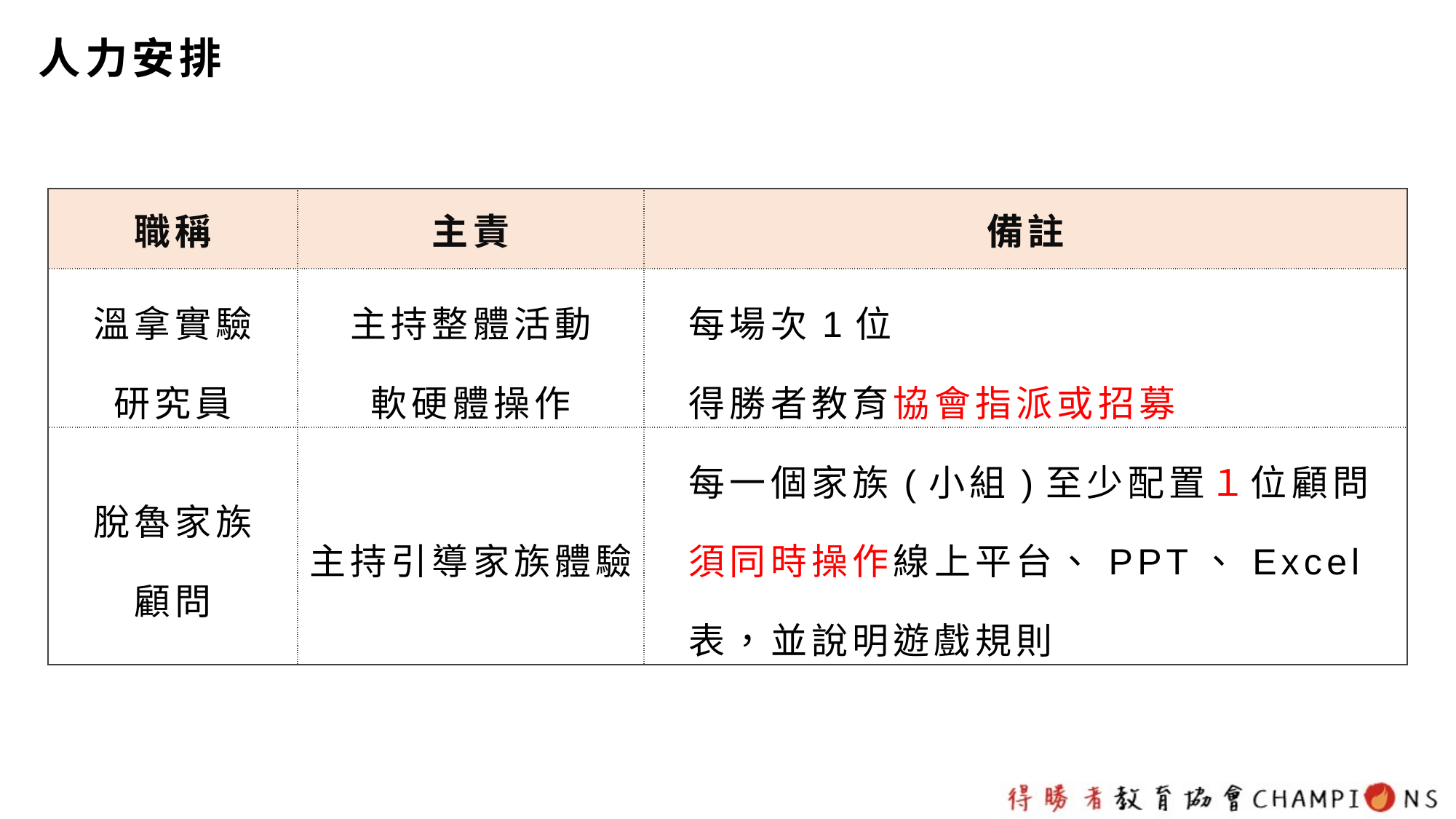

人力安排
| 職稱 | 主責 | 備註 |
| --- | --- | --- |
| 溫拿實驗 研究員 | 主持整體活動 軟硬體操作 | 每場次1位 得勝者教育協會指派或招募 |
| 脫魯家族 顧問 | 主持引導家族體驗 | 每一個家族(小組)至少配置１位顧問 須同時操作線上平台、PPT、Excel表，並說明遊戲規則 |